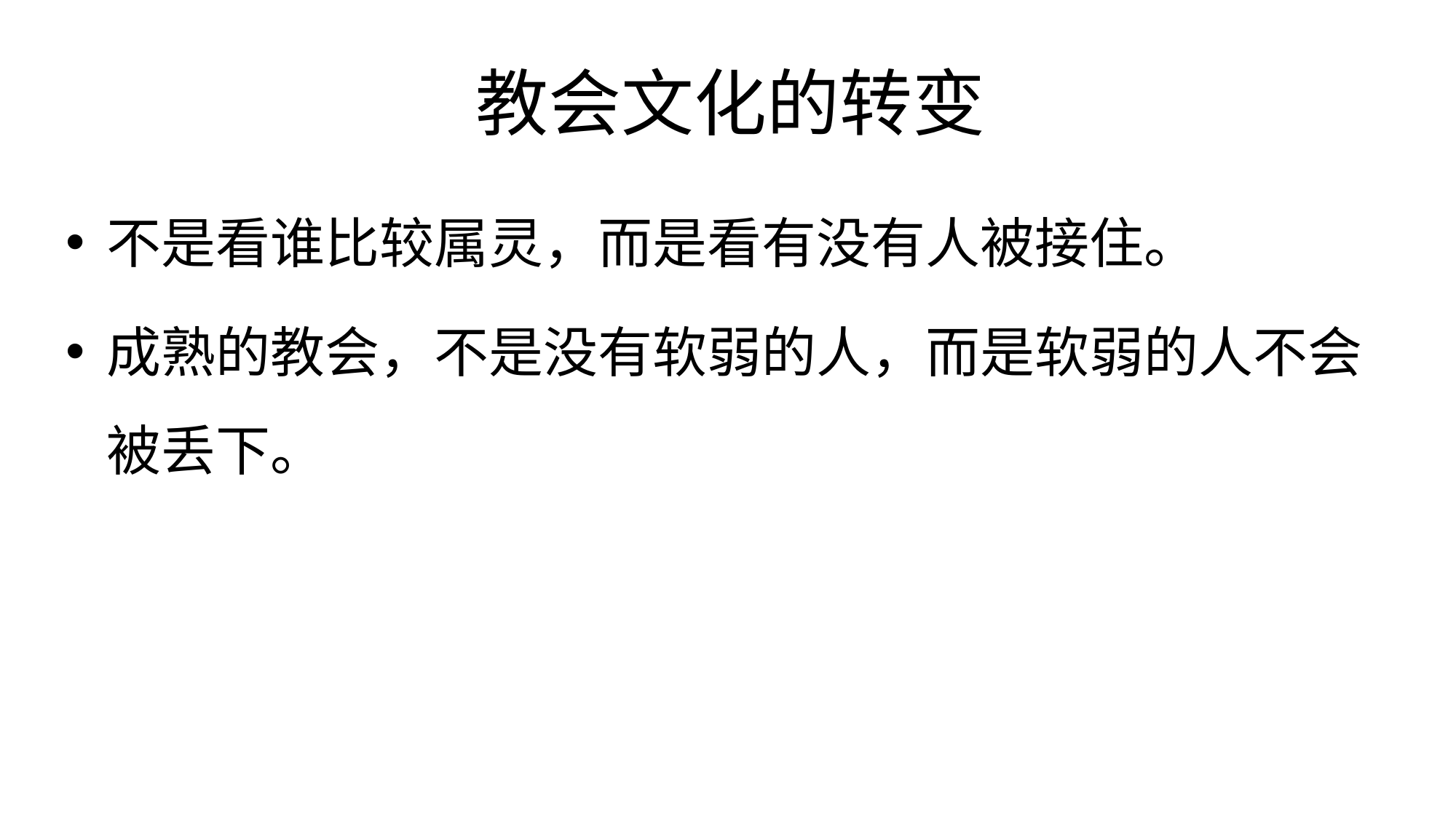

# 教会文化的转变
不是看谁比较属灵，而是看有没有人被接住。
成熟的教会，不是没有软弱的人，而是软弱的人不会被丢下。
28